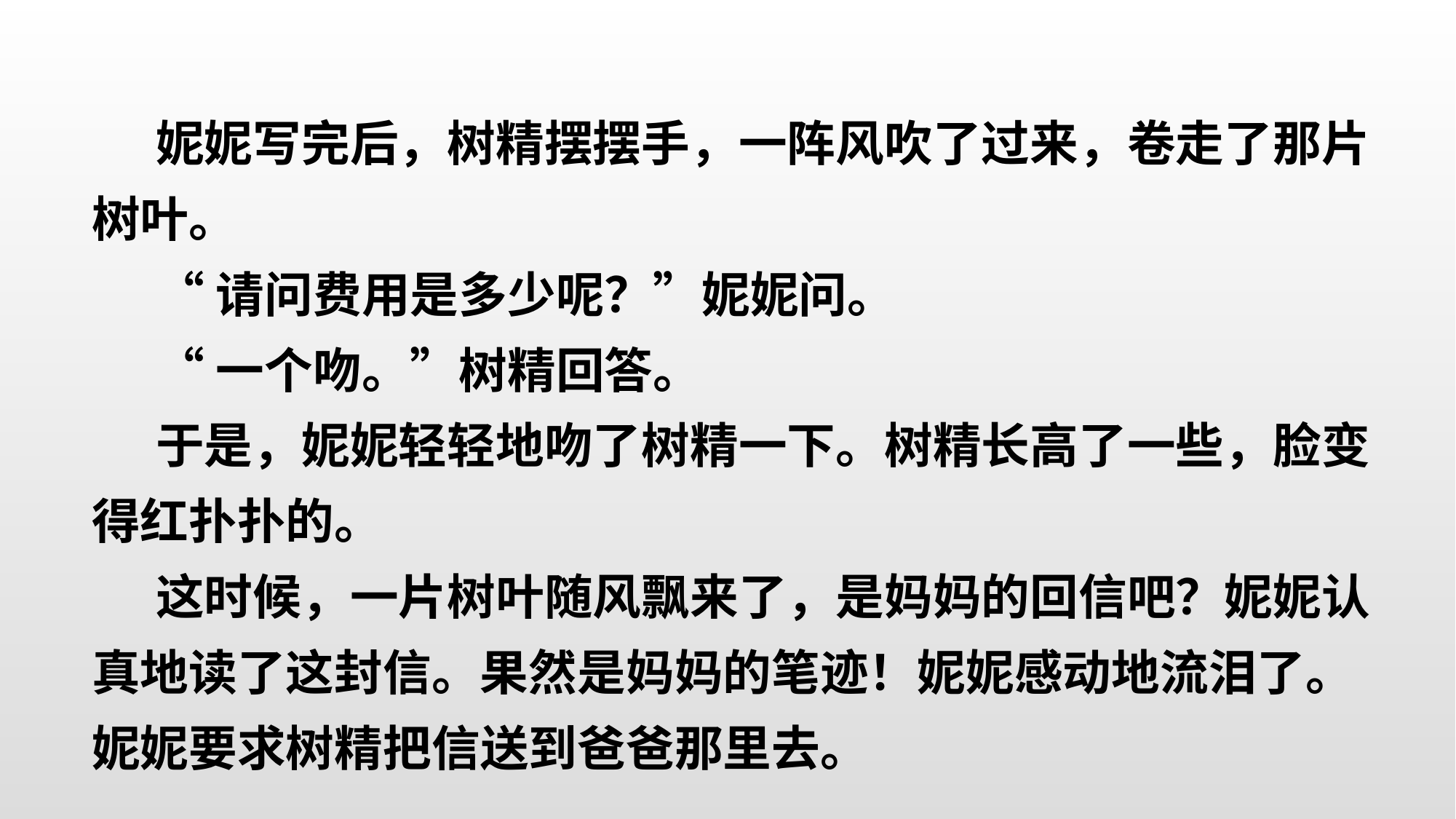

妮妮写完后，树精摆摆手，一阵风吹了过来，卷走了那片树叶。
“请问费用是多少呢？”妮妮问。
“一个吻。”树精回答。
于是，妮妮轻轻地吻了树精一下。树精长高了一些，脸变得红扑扑的。
这时候，一片树叶随风飘来了，是妈妈的回信吧？妮妮认真地读了这封信。果然是妈妈的笔迹！妮妮感动地流泪了。妮妮要求树精把信送到爸爸那里去。